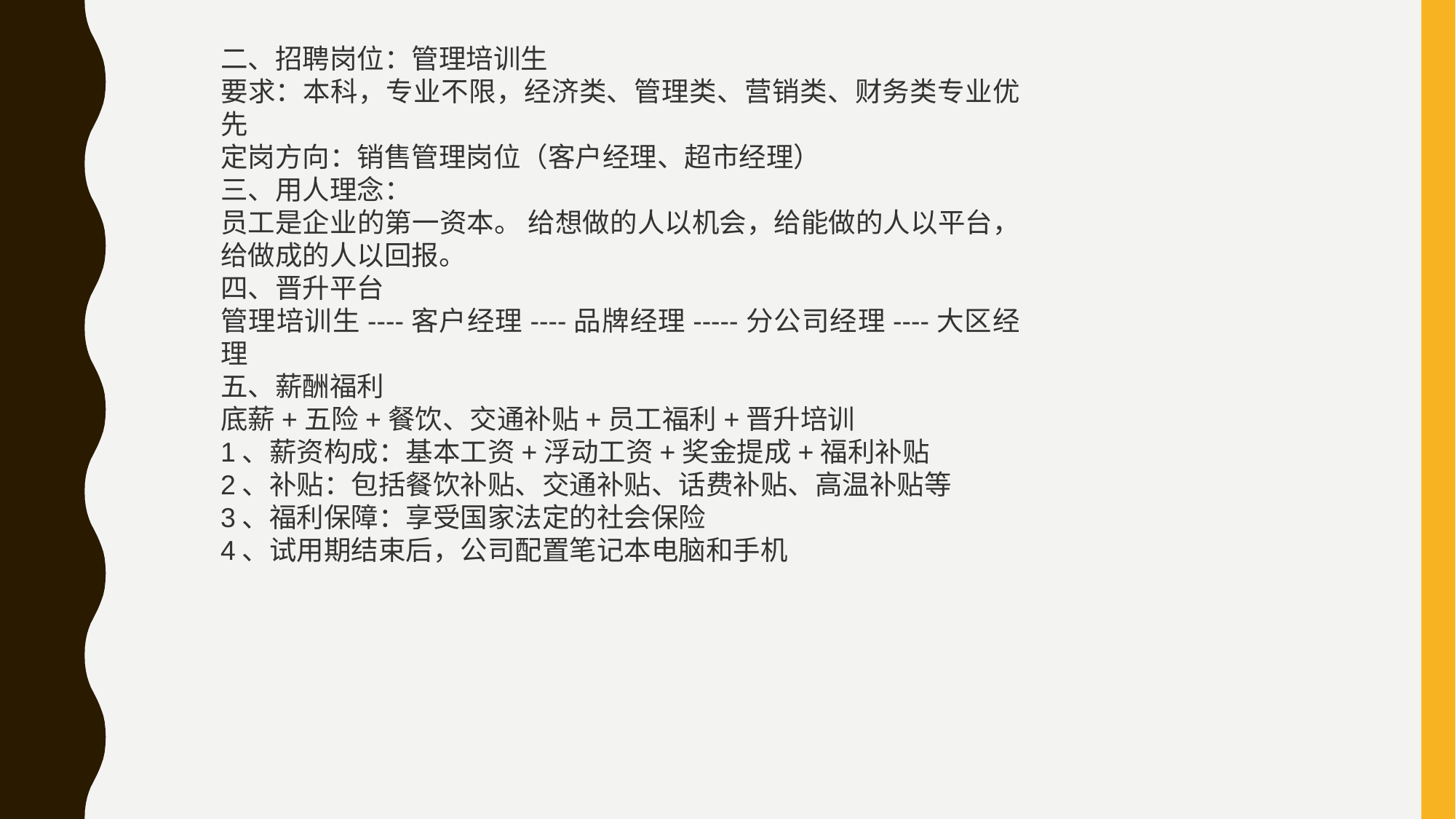

二、招聘岗位：管理培训生
要求：本科，专业不限，经济类、管理类、营销类、财务类专业优先
定岗方向：销售管理岗位（客户经理、超市经理）
三、用人理念：
员工是企业的第一资本。 给想做的人以机会，给能做的人以平台，给做成的人以回报。
四、晋升平台
管理培训生----客户经理----品牌经理-----分公司经理----大区经理
五、薪酬福利
底薪+五险+餐饮、交通补贴+员工福利+晋升培训
1、薪资构成：基本工资+浮动工资+奖金提成+福利补贴
2、补贴：包括餐饮补贴、交通补贴、话费补贴、高温补贴等
3、福利保障：享受国家法定的社会保险
4、试用期结束后，公司配置笔记本电脑和手机